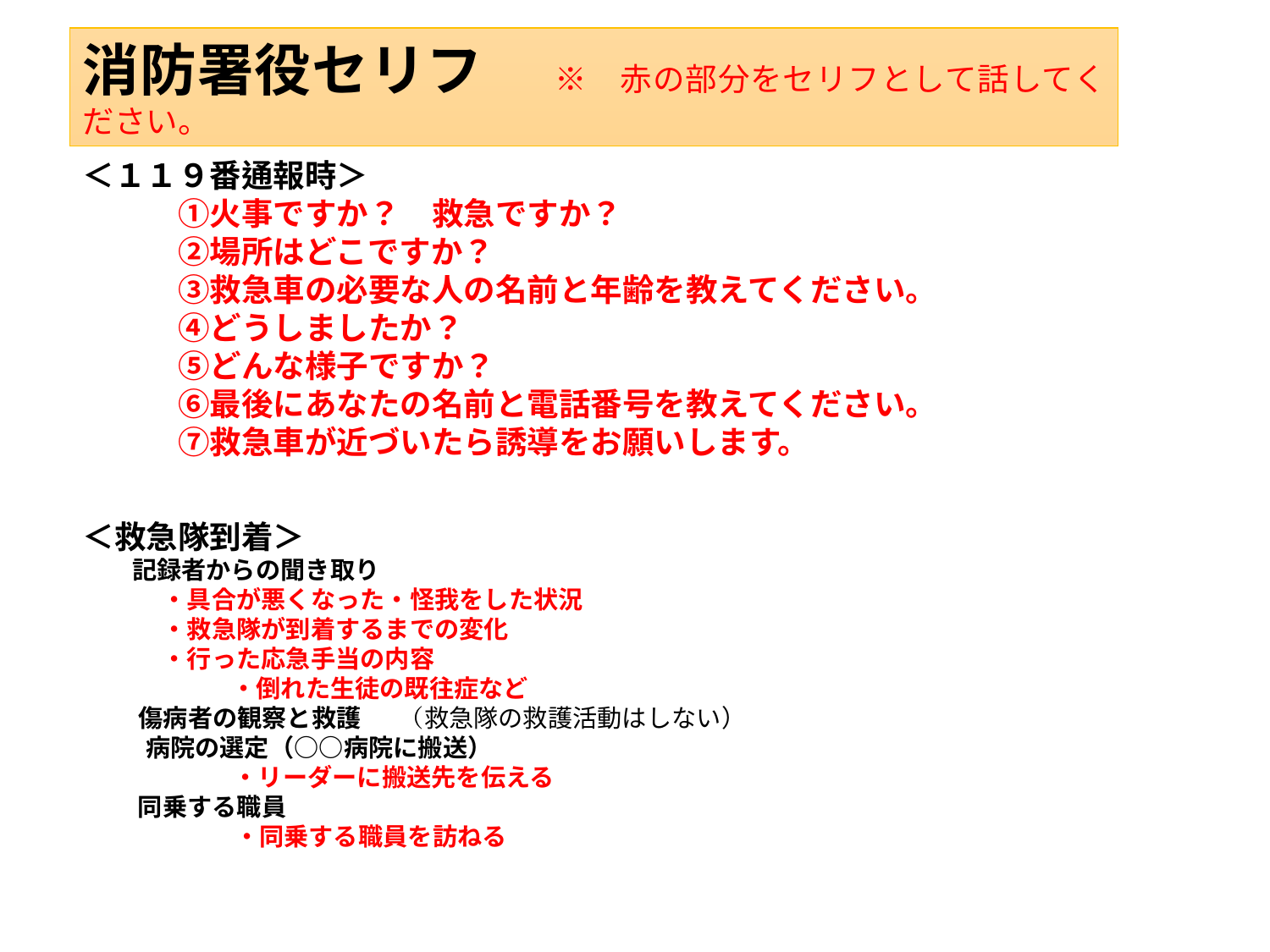

消防署役セリフ        ※　赤の部分をセリフとして話してください。
＜１１９番通報時＞
　　　①火事ですか？　救急ですか？
　　　②場所はどこですか？
　　　③救急車の必要な人の名前と年齢を教えてください。
　　　④どうしましたか？
　　　⑤どんな様子ですか？
　　　⑥最後にあなたの名前と電話番号を教えてください。
　　　⑦救急車が近づいたら誘導をお願いします。
＜救急隊到着＞
　　記録者からの聞き取り
            ・具合が悪くなった・怪我をした状況
            ・救急隊が到着するまでの変化
            ・行った応急手当の内容
　　　　　　・倒れた生徒の既往症など
　　 傷病者の観察と救護      （救急隊の救護活動はしない）
         病院の選定（○○病院に搬送）
               　　・リーダーに搬送先を伝える
　　 同乗する職員
                       ・同乗する職員を訪ねる